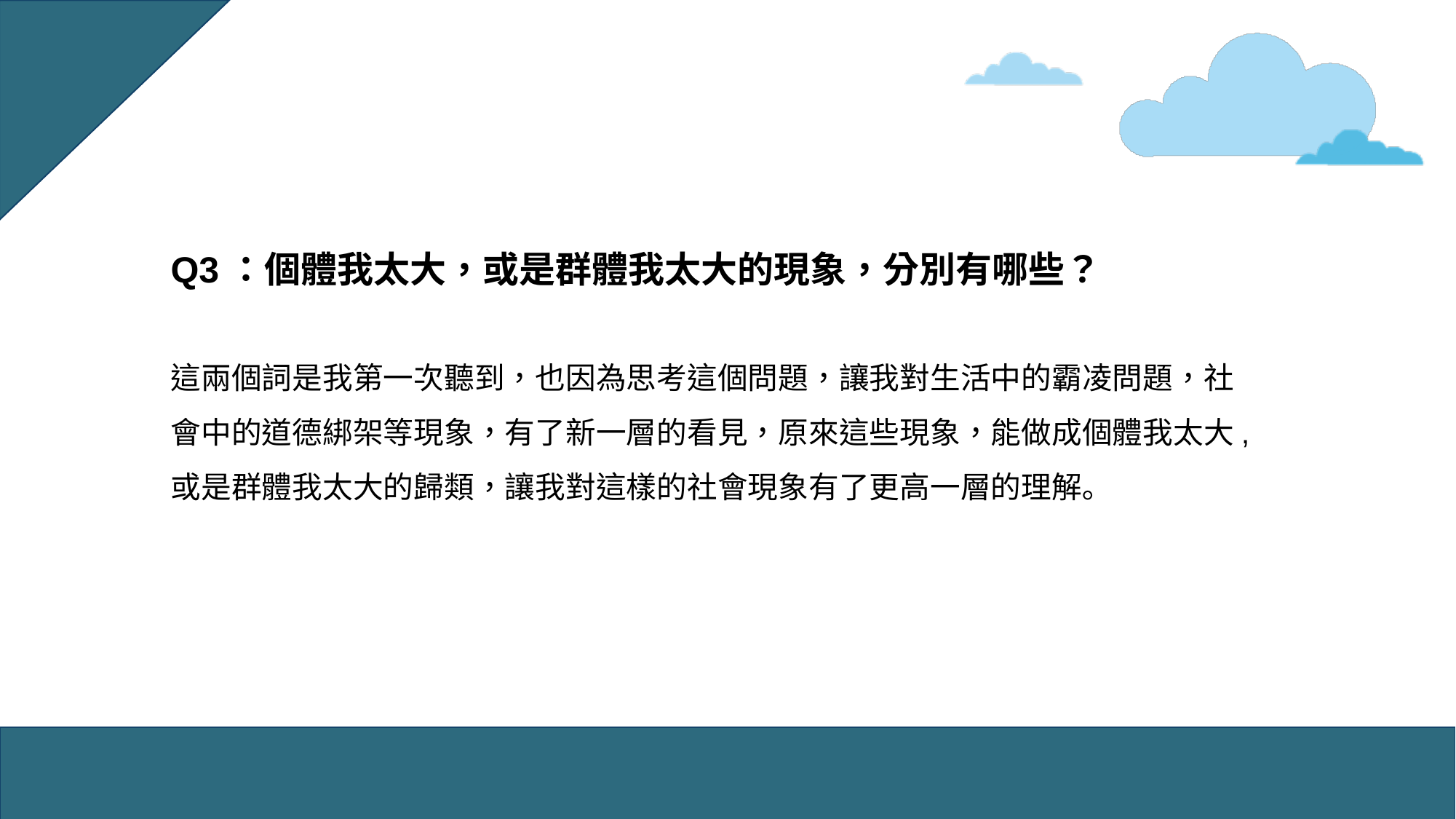

Q3：個體我太大，或是群體我太大的現象，分別有哪些？

這兩個詞是我第一次聽到，也因為思考這個問題，讓我對生活中的霸凌問題，社會中的道德綁架等現象，有了新一層的看見，原來這些現象，能做成個體我太大,或是群體我太大的歸類，讓我對這樣的社會現象有了更高一層的理解｡